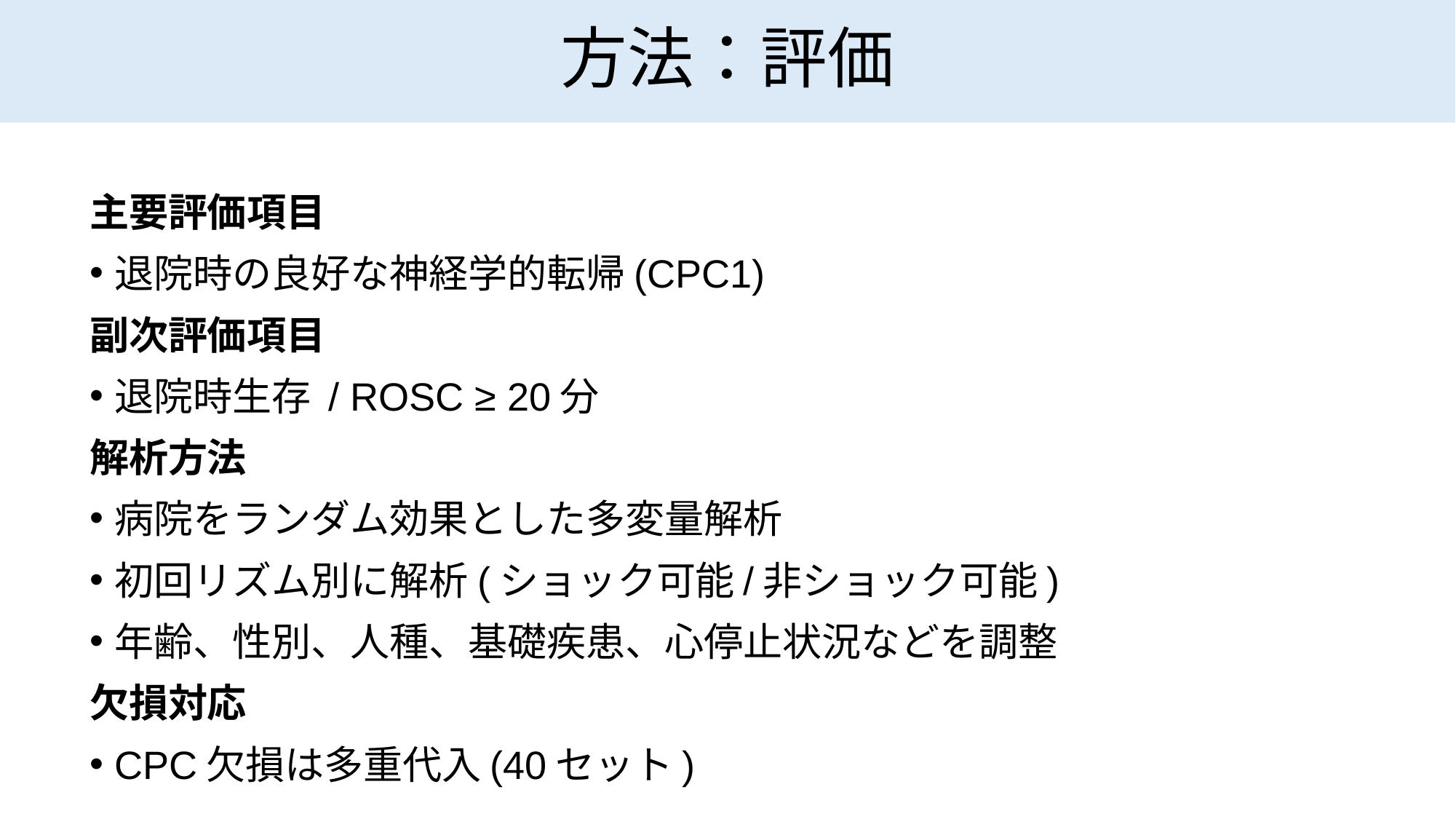

# 方法：評価
主要評価項目
退院時の良好な神経学的転帰(CPC1)
副次評価項目
退院時生存 / ROSC ≥ 20分
解析方法
病院をランダム効果とした多変量解析
初回リズム別に解析(ショック可能/非ショック可能)
年齢、性別、人種、基礎疾患、心停止状況などを調整
欠損対応
CPC欠損は多重代入(40セット)